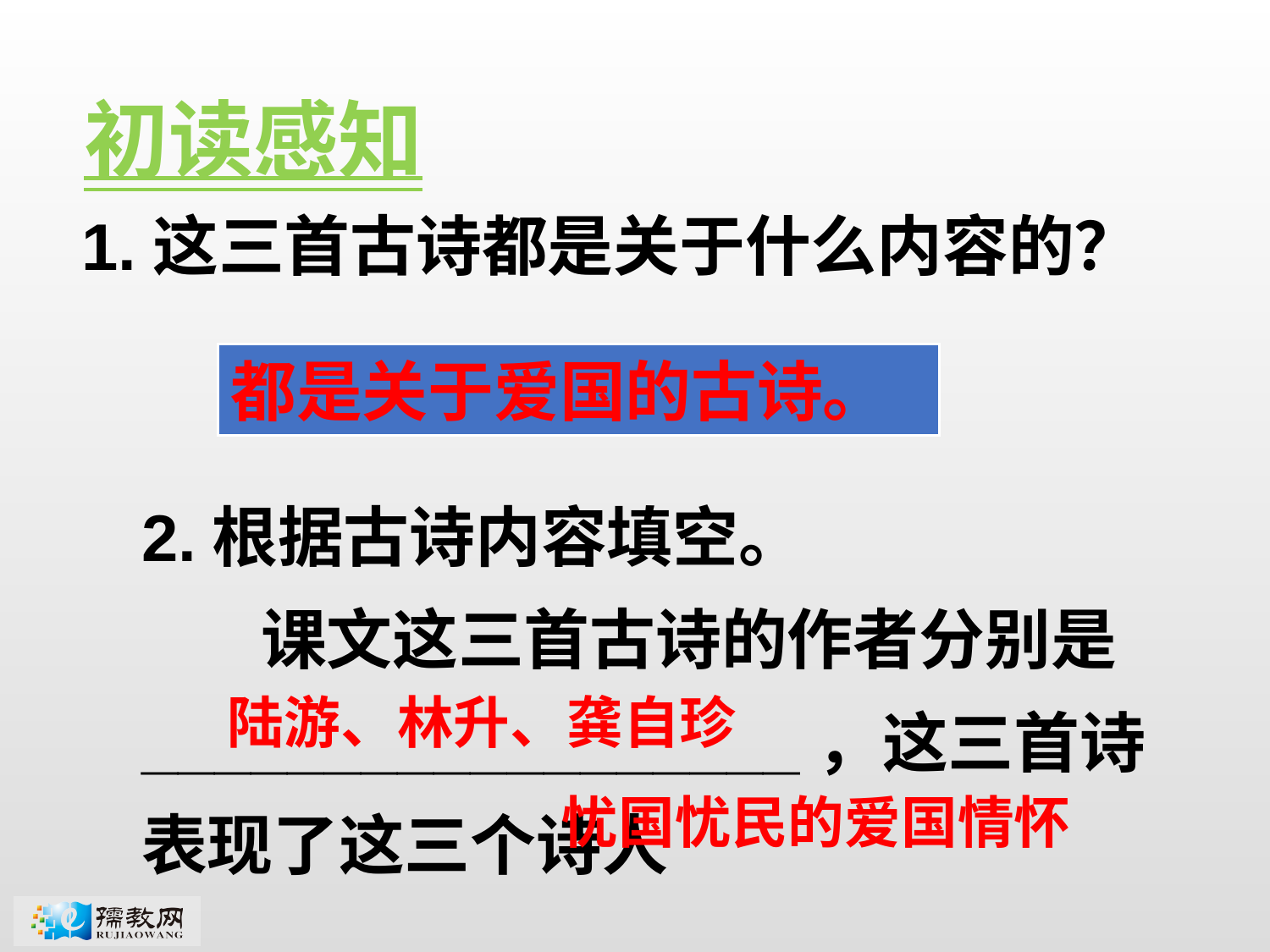

初读感知
1.这三首古诗都是关于什么内容的？
都是关于爱国的古诗。
2.根据古诗内容填空。
       课文这三首古诗的作者分别是__________________，这三首诗表现了这三个诗人____________________。
陆游、林升、龚自珍
忧国忧民的爱国情怀